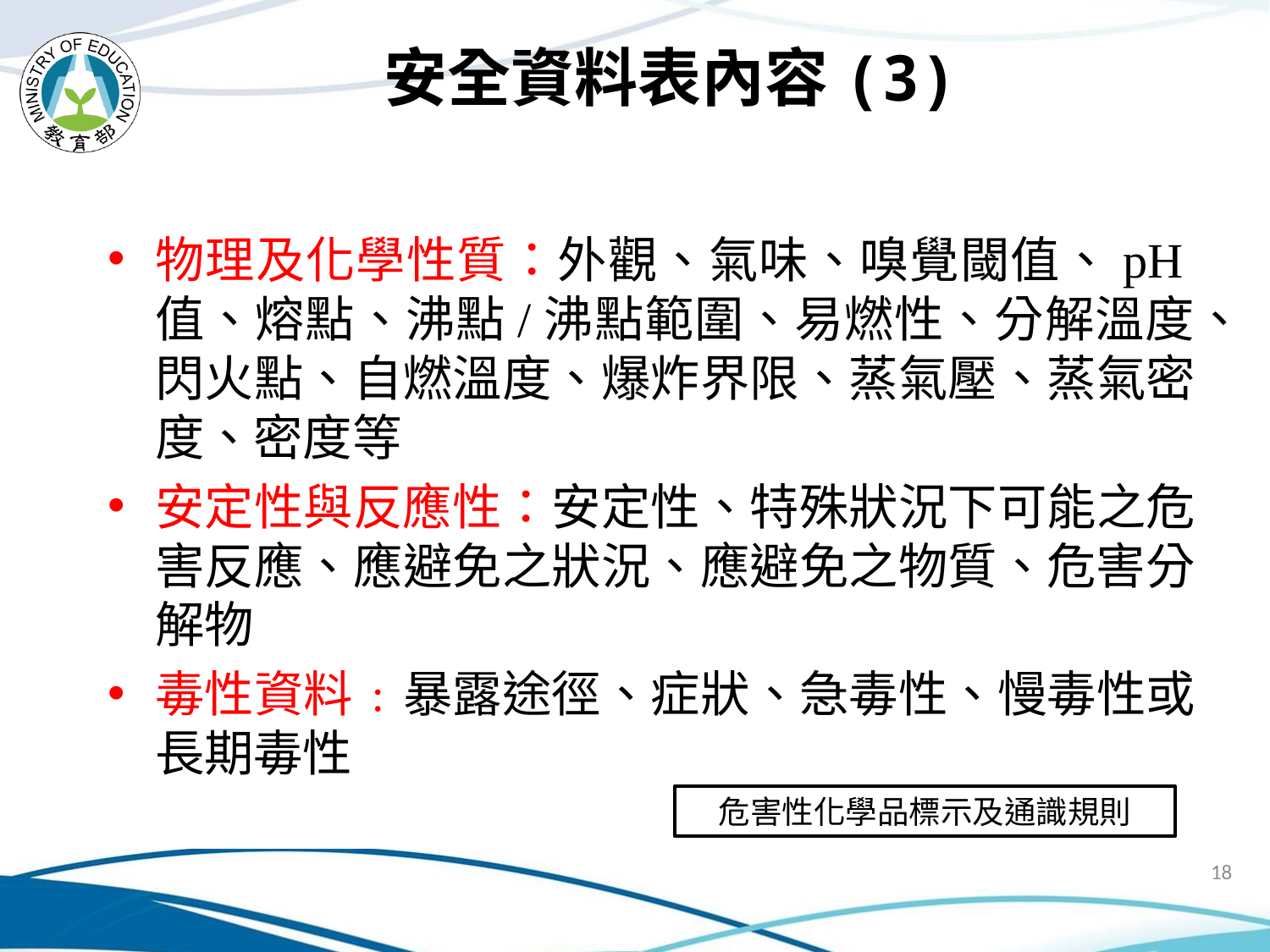

# 安全資料表內容(3)
物理及化學性質：外觀、氣味、嗅覺閾值、pH值、熔點、沸點/沸點範圍、易燃性、分解溫度、閃火點、自燃溫度、爆炸界限、蒸氣壓、蒸氣密度、密度等
安定性與反應性：安定性、特殊狀況下可能之危害反應、應避免之狀況、應避免之物質、危害分解物
毒性資料﹕暴露途徑、症狀、急毒性、慢毒性或長期毒性
危害性化學品標示及通識規則
18